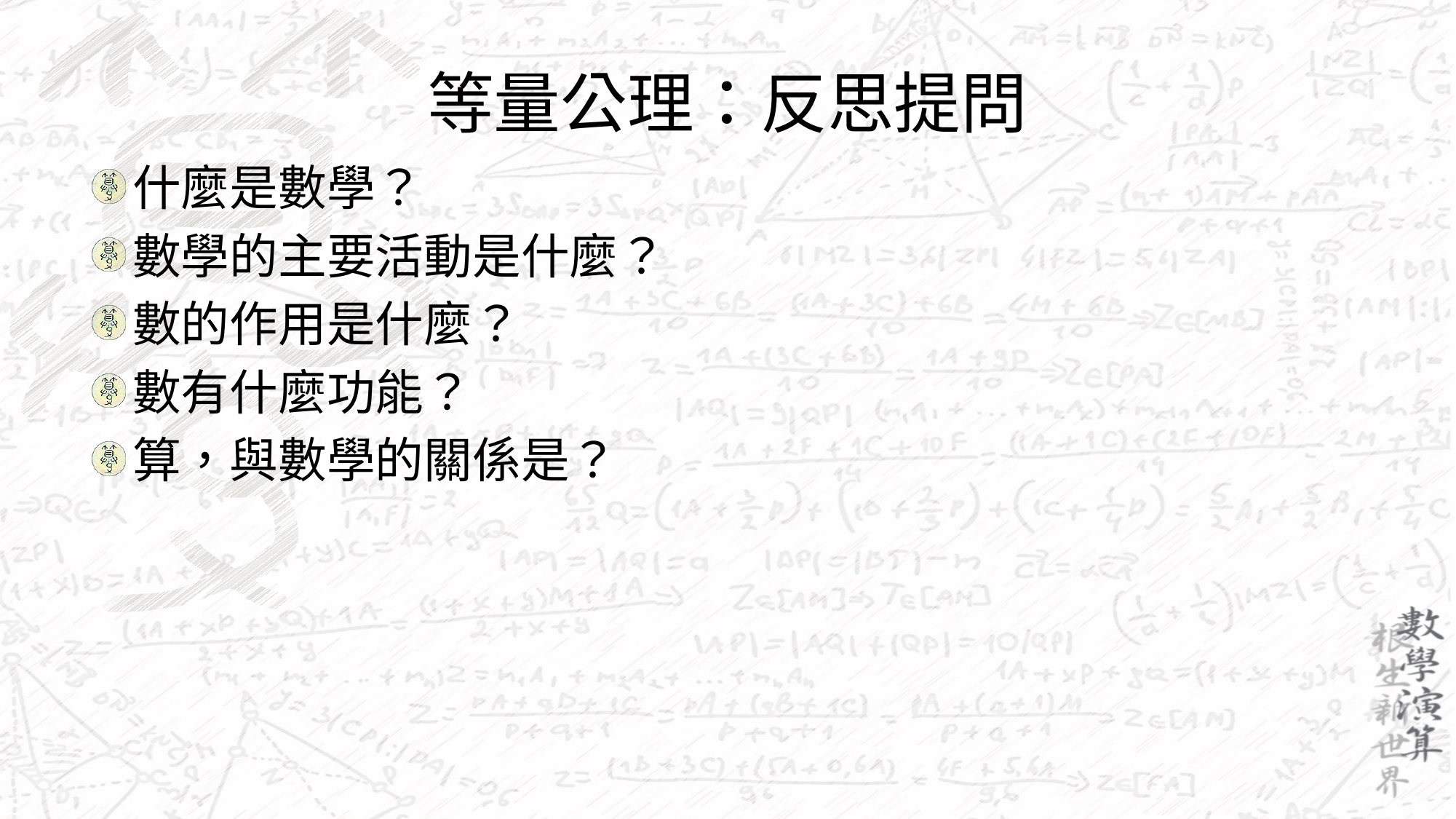

# 等量公理：反思提問
什麼是數學？
數學的主要活動是什麼？
數的作用是什麼？
數有什麼功能？
算，與數學的關係是？